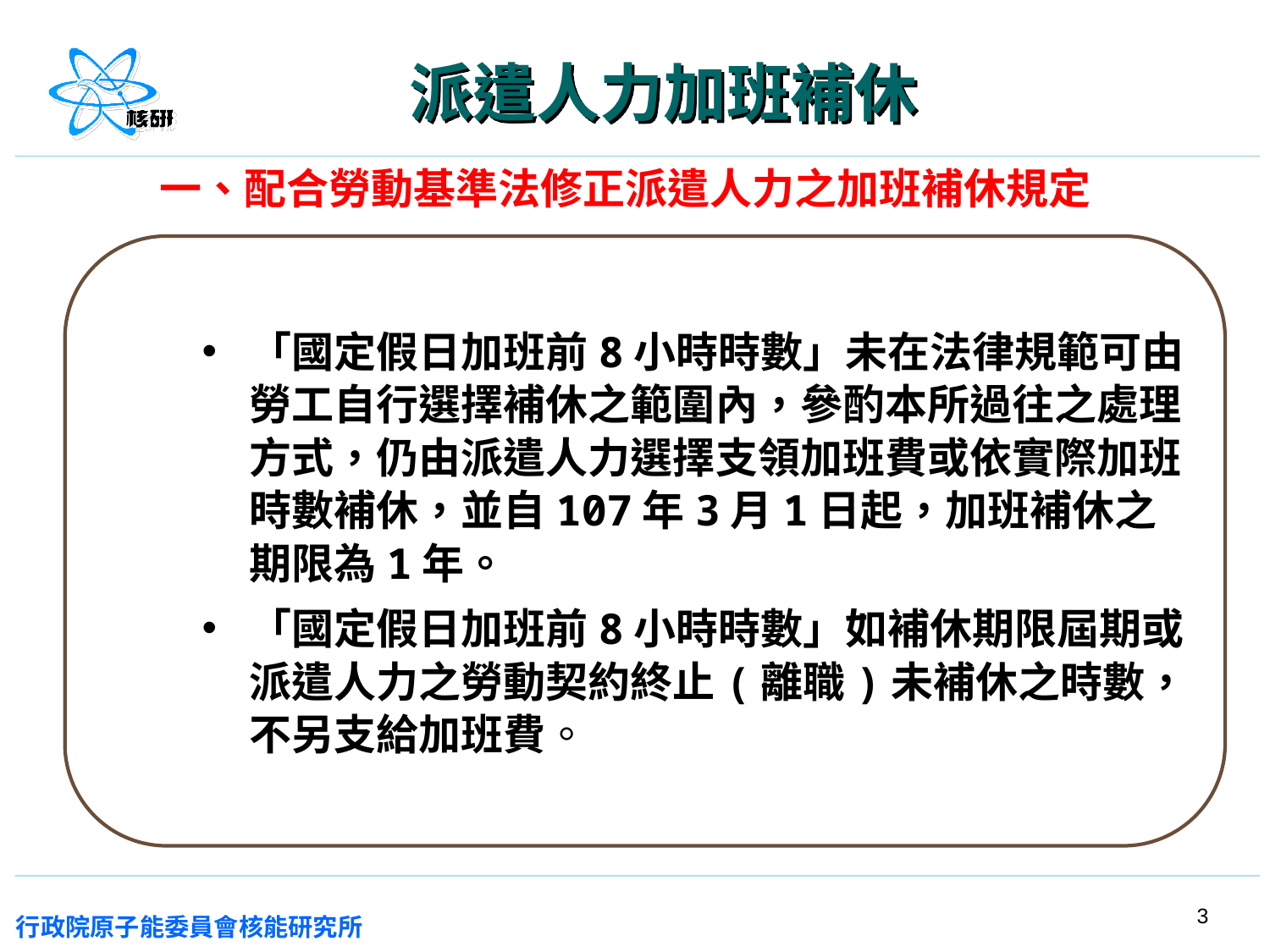

# 派遣人力加班補休
一、配合勞動基準法修正派遣人力之加班補休規定
「國定假日加班前8小時時數」未在法律規範可由勞工自行選擇補休之範圍內，參酌本所過往之處理方式，仍由派遣人力選擇支領加班費或依實際加班時數補休，並自107年3月1日起，加班補休之期限為1年。
「國定假日加班前8小時時數」如補休期限屆期或派遣人力之勞動契約終止(離職)未補休之時數，不另支給加班費。
3